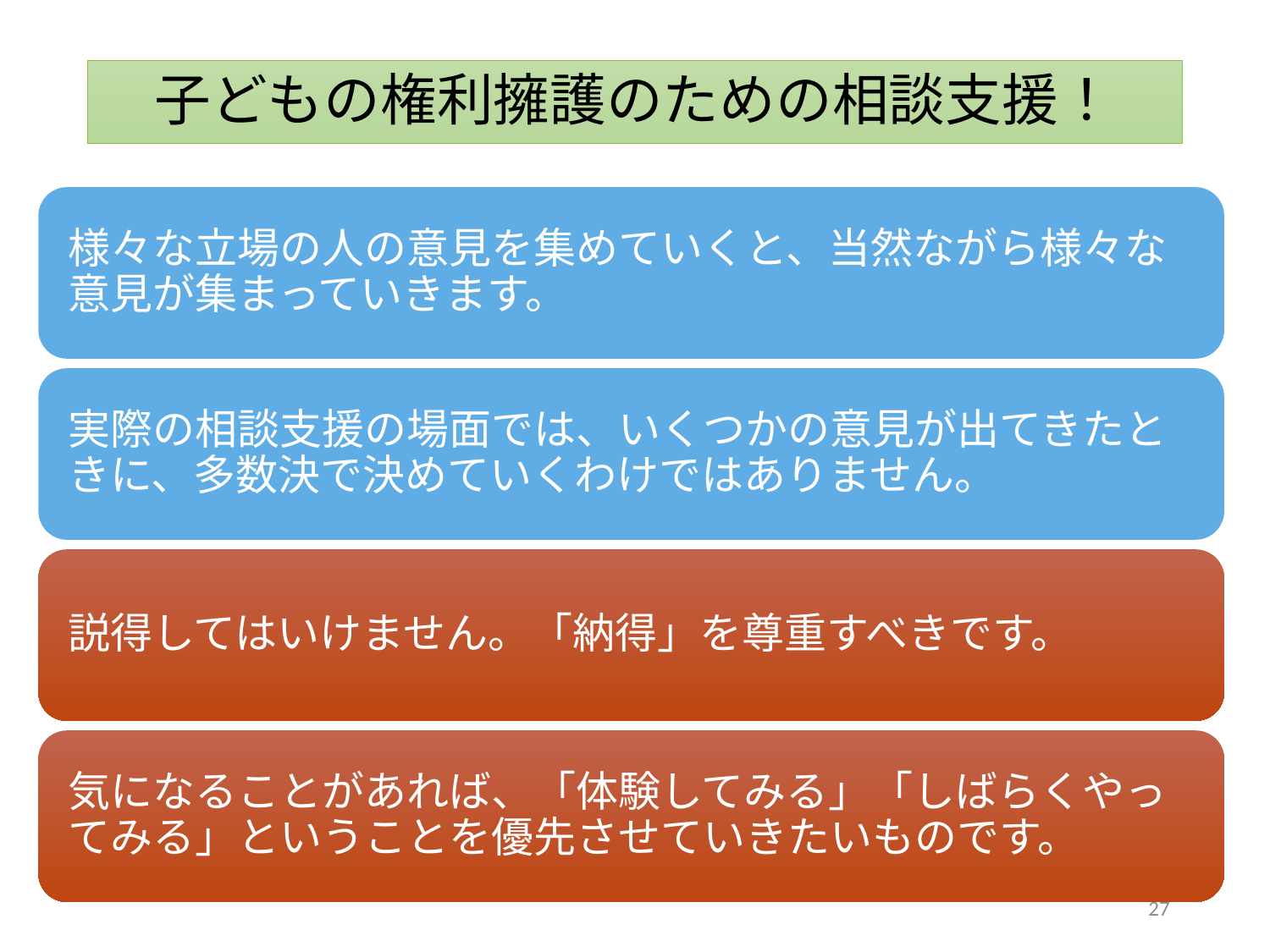

# 子どもの権利擁護のための相談支援！
様々な立場の人の意見を集めていくと、当然ながら様々な意見が集まっていきます。
実際の相談支援の場面では、いくつかの意見が出てきたときに、多数決で決めていくわけではありません。
説得してはいけません。「納得」を尊重すべきです。
気になることがあれば、「体験してみる」「しばらくやってみる」ということを優先させていきたいものです。
27